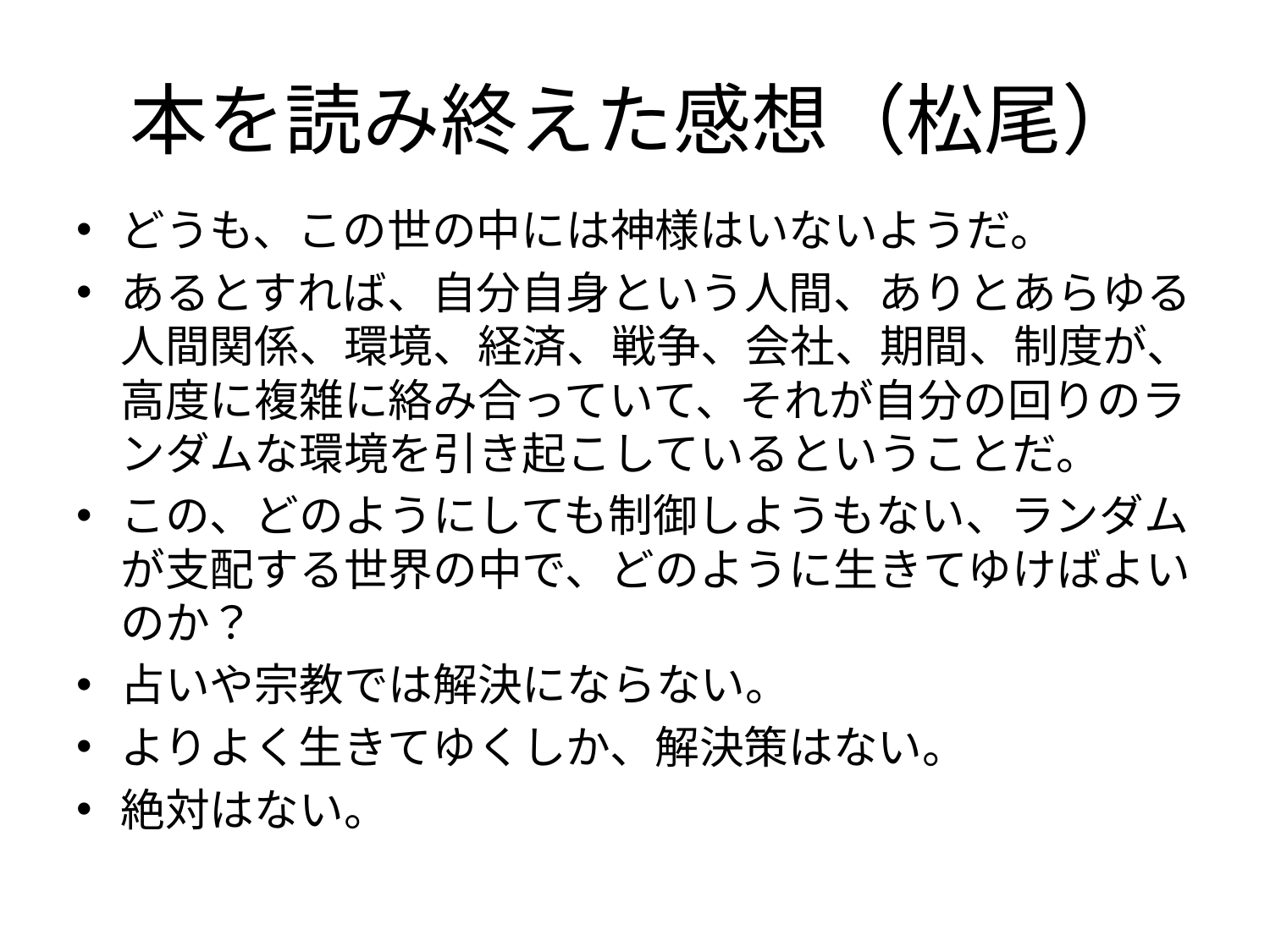

# 本を読み終えた感想（松尾）
どうも、この世の中には神様はいないようだ。
あるとすれば、自分自身という人間、ありとあらゆる人間関係、環境、経済、戦争、会社、期間、制度が、高度に複雑に絡み合っていて、それが自分の回りのランダムな環境を引き起こしているということだ。
この、どのようにしても制御しようもない、ランダムが支配する世界の中で、どのように生きてゆけばよいのか？
占いや宗教では解決にならない。
よりよく生きてゆくしか、解決策はない。
絶対はない。